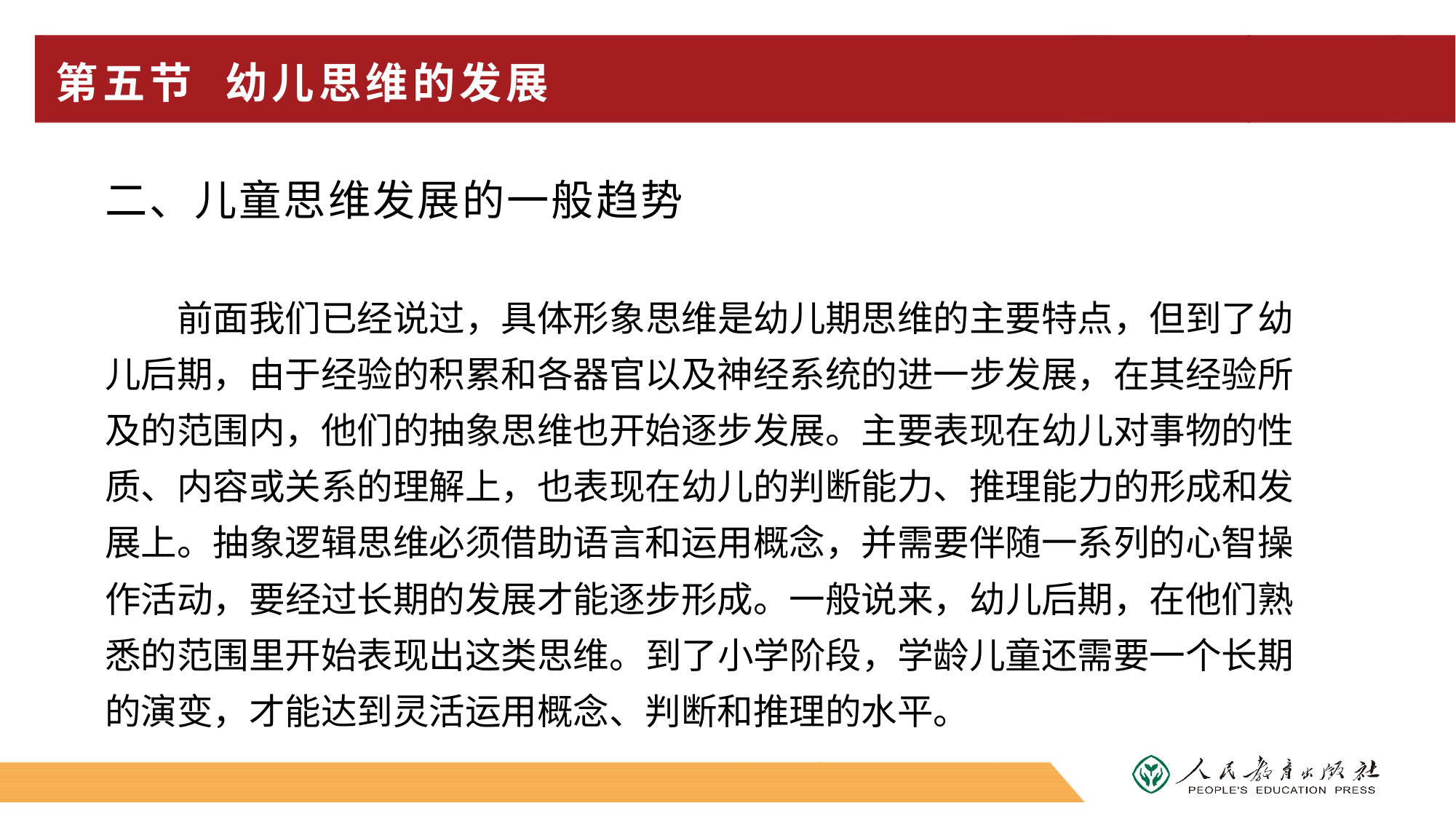

# 第五节  幼儿思维的发展
二、儿童思维发展的一般趋势
前面我们已经说过，具体形象思维是幼儿期思维的主要特点，但到了幼儿后期，由于经验的积累和各器官以及神经系统的进一步发展，在其经验所及的范围内，他们的抽象思维也开始逐步发展。主要表现在幼儿对事物的性质、内容或关系的理解上，也表现在幼儿的判断能力、推理能力的形成和发展上。抽象逻辑思维必须借助语言和运用概念，并需要伴随一系列的心智操作活动，要经过长期的发展才能逐步形成。一般说来，幼儿后期，在他们熟悉的范围里开始表现出这类思维。到了小学阶段，学龄儿童还需要一个长期的演变，才能达到灵活运用概念、判断和推理的水平。